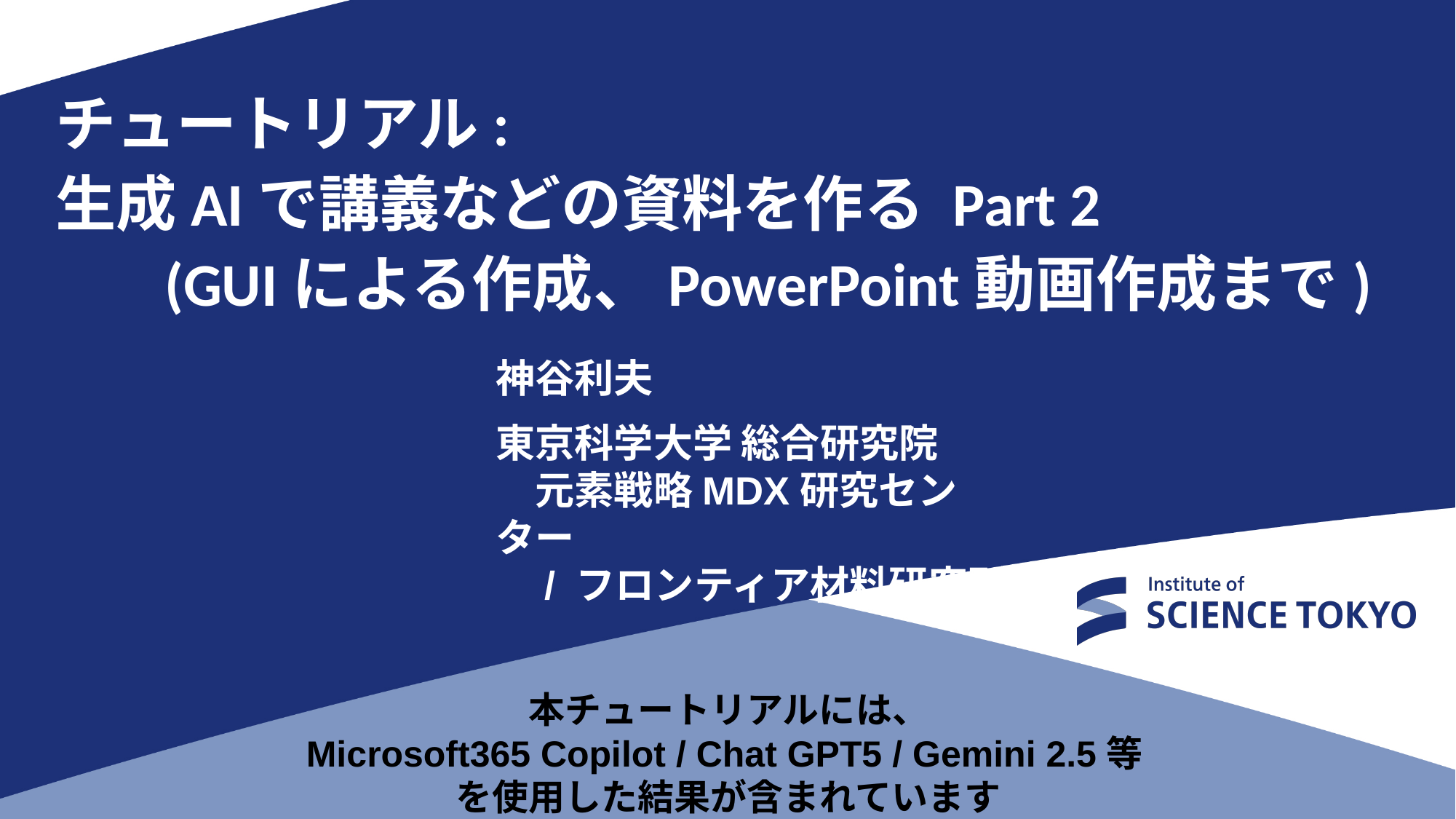

# チュートリアル: 生成AIで講義などの資料を作る Part 2 (GUIによる作成、PowerPoint動画作成まで)
神谷利夫
東京科学大学 総合研究院
　元素戦略MDX研究センター
　/ フロンティア材料研究所
本チュートリアルには、
Microsoft365 Copilot / Chat GPT5 / Gemini 2.5等
を使用した結果が含まれています